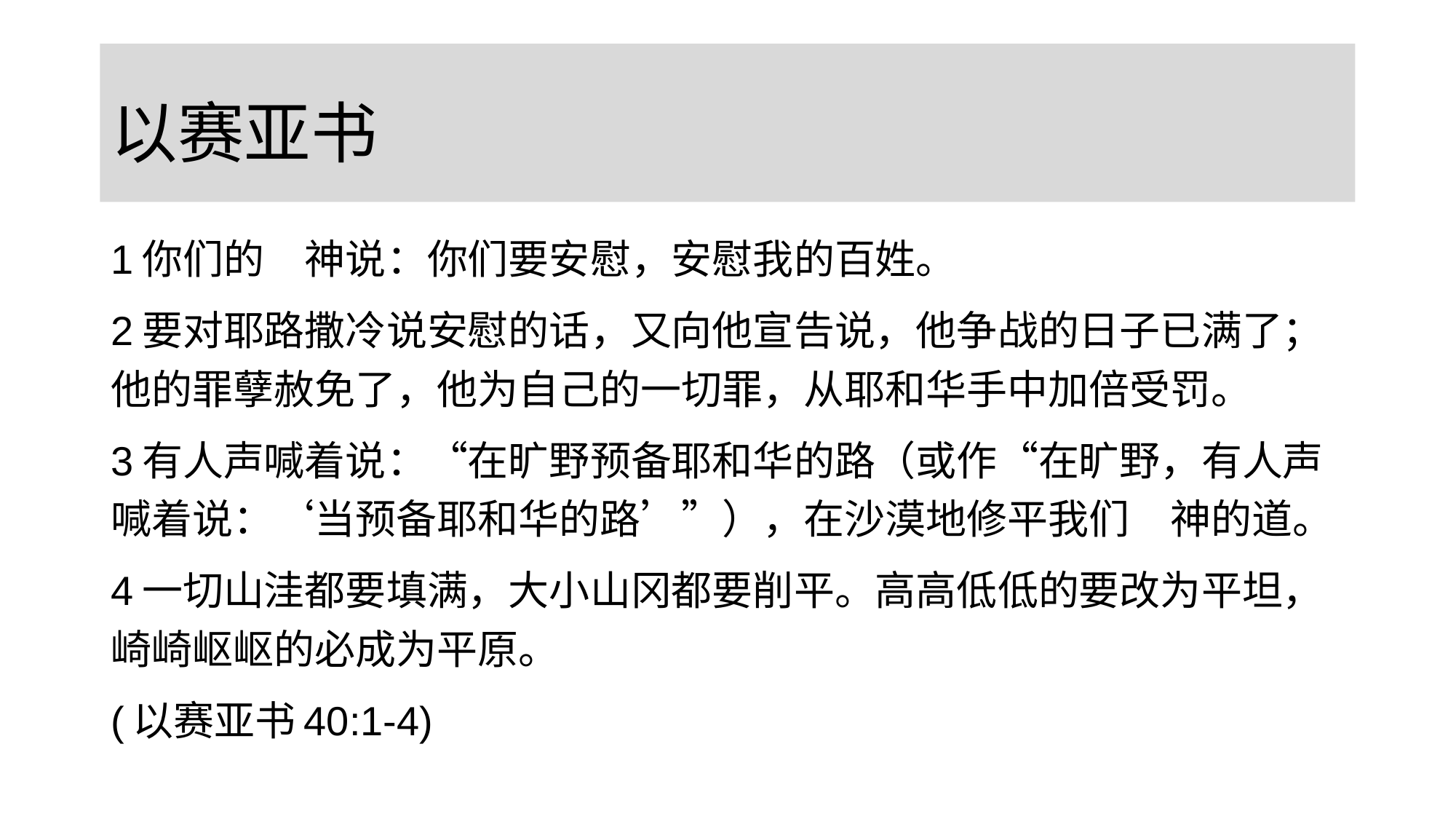

# 以赛亚书
1你们的　神说：你们要安慰，安慰我的百姓。
2要对耶路撒冷说安慰的话，又向他宣告说，他争战的日子已满了；他的罪孽赦免了，他为自己的一切罪，从耶和华手中加倍受罚。
3有人声喊着说：“在旷野预备耶和华的路（或作“在旷野，有人声喊着说：‘当预备耶和华的路’”），在沙漠地修平我们　神的道。
4一切山洼都要填满，大小山冈都要削平。高高低低的要改为平坦，崎崎岖岖的必成为平原。
(以赛亚书40:1-4)